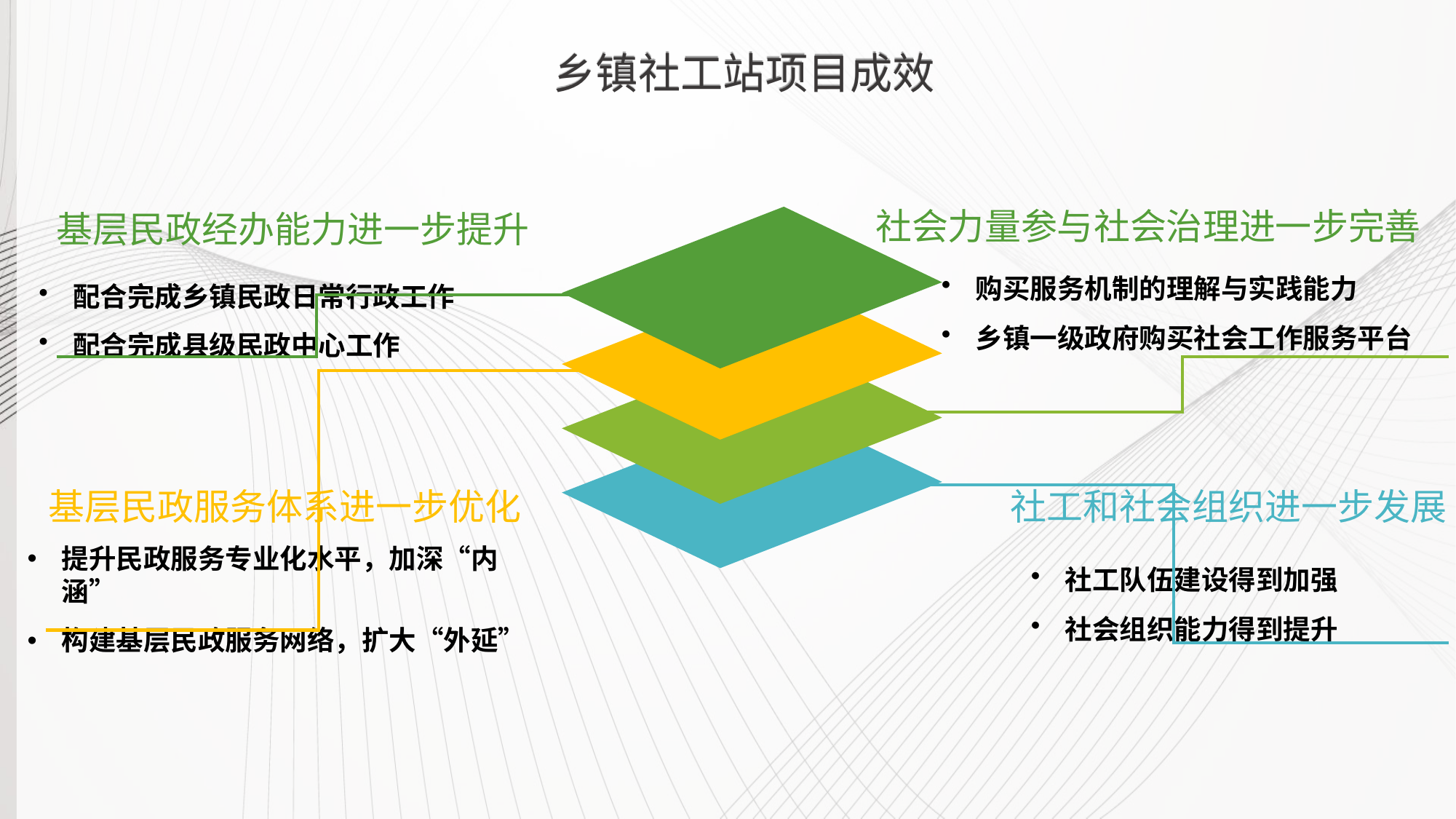

乡镇社工站项目成效
社会力量参与社会治理进一步完善
基层民政经办能力进一步提升

购买服务机制的理解与实践能力
乡镇一级政府购买社会工作服务平台
配合完成乡镇民政日常行政工作
配合完成县级民政中心工作

基层民政服务体系进一步优化
社工和社会组织进一步发展
提升民政服务专业化水平，加深“内涵”
构建基层民政服务网络，扩大“外延”
社工队伍建设得到加强
社会组织能力得到提升